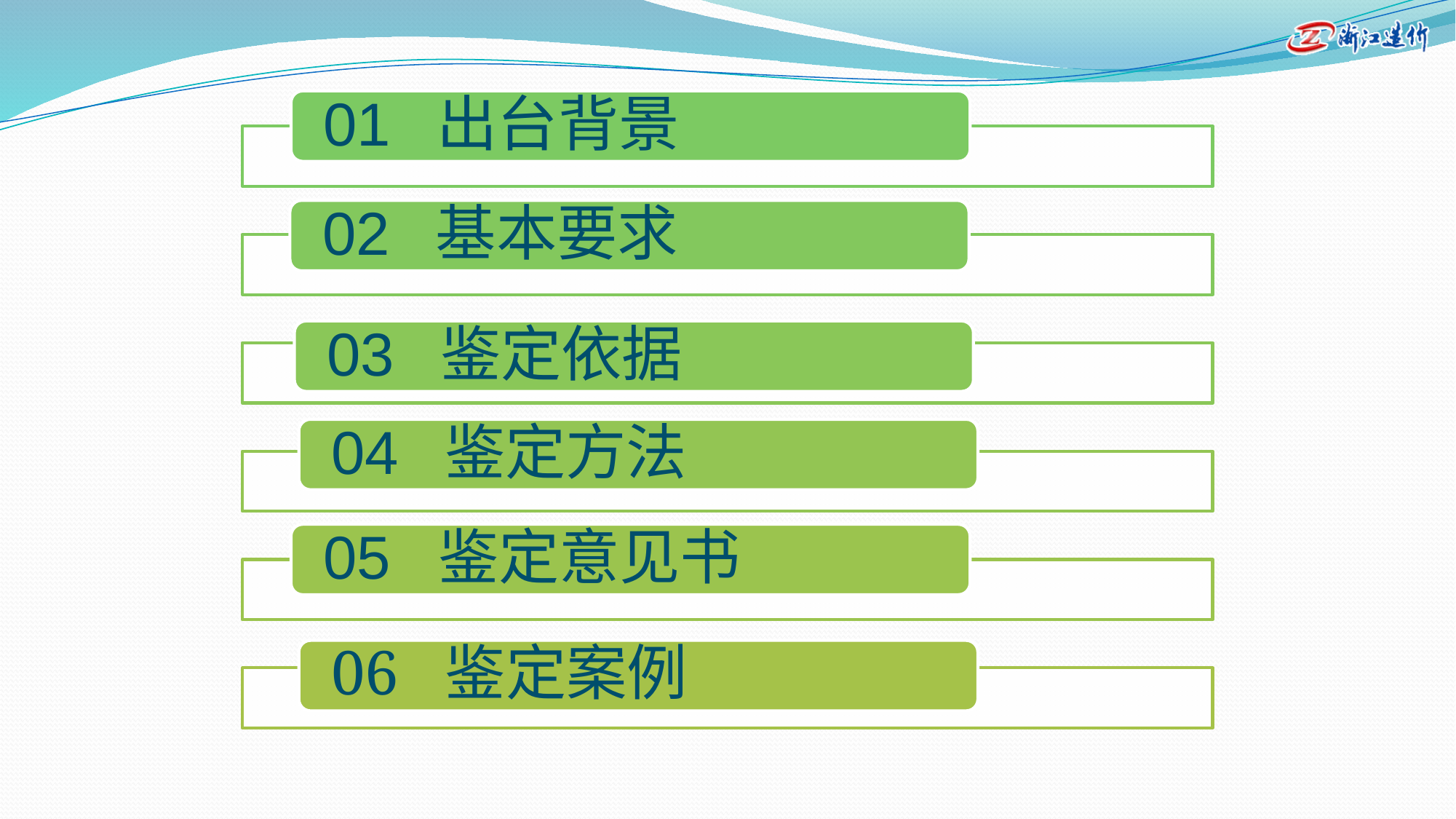

01  出台背景
02  基本要求
03  鉴定依据
04  鉴定方法
05  鉴定意见书
06  鉴定案例